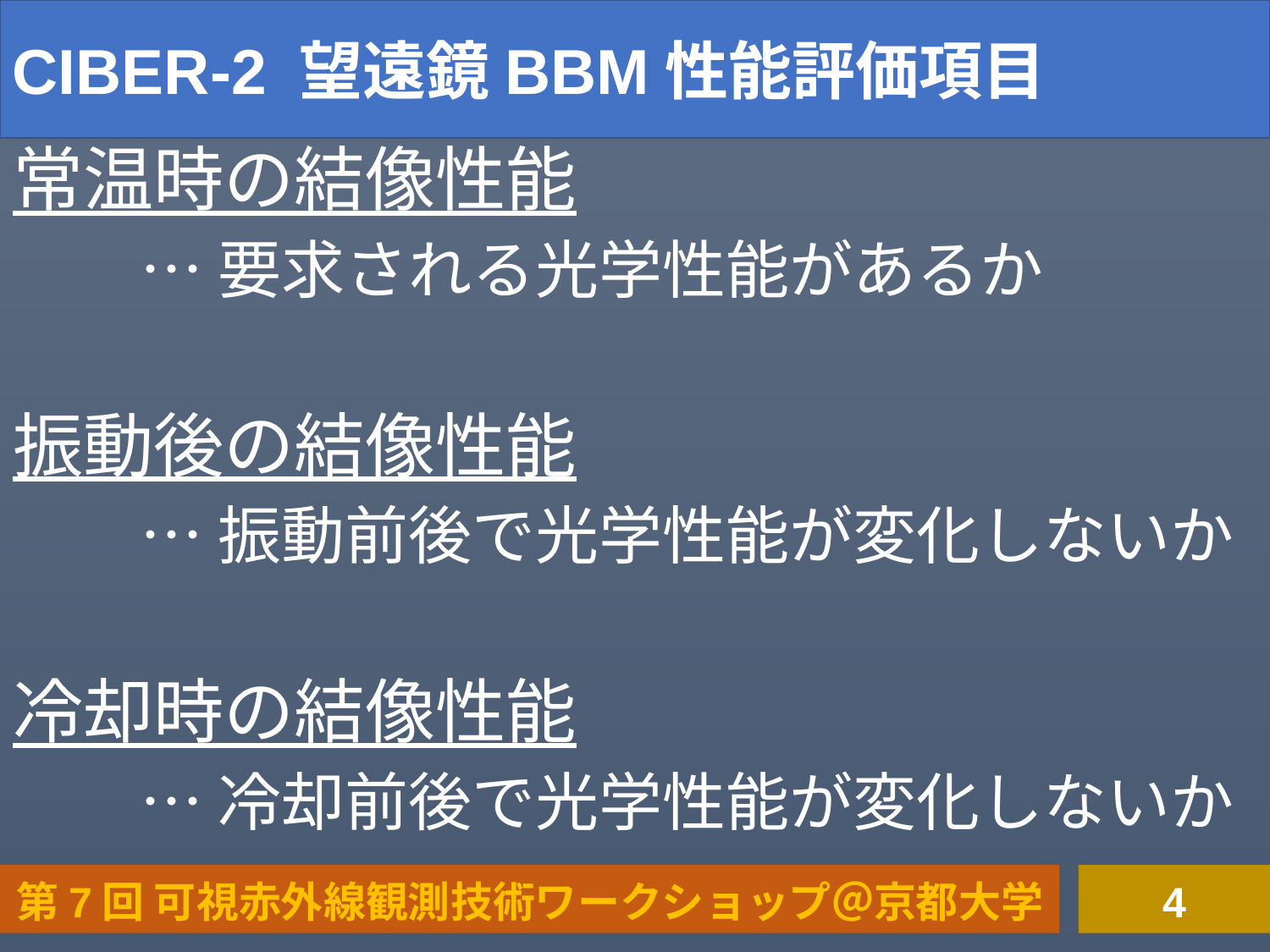

CIBER-2 望遠鏡BBM性能評価項目
常温時の結像性能
	…要求される光学性能があるか

振動後の結像性能
	…振動前後で光学性能が変化しないか

冷却時の結像性能
	…冷却前後で光学性能が変化しないか

第7回 可視赤外線観測技術ワークショップ＠京都大学
4